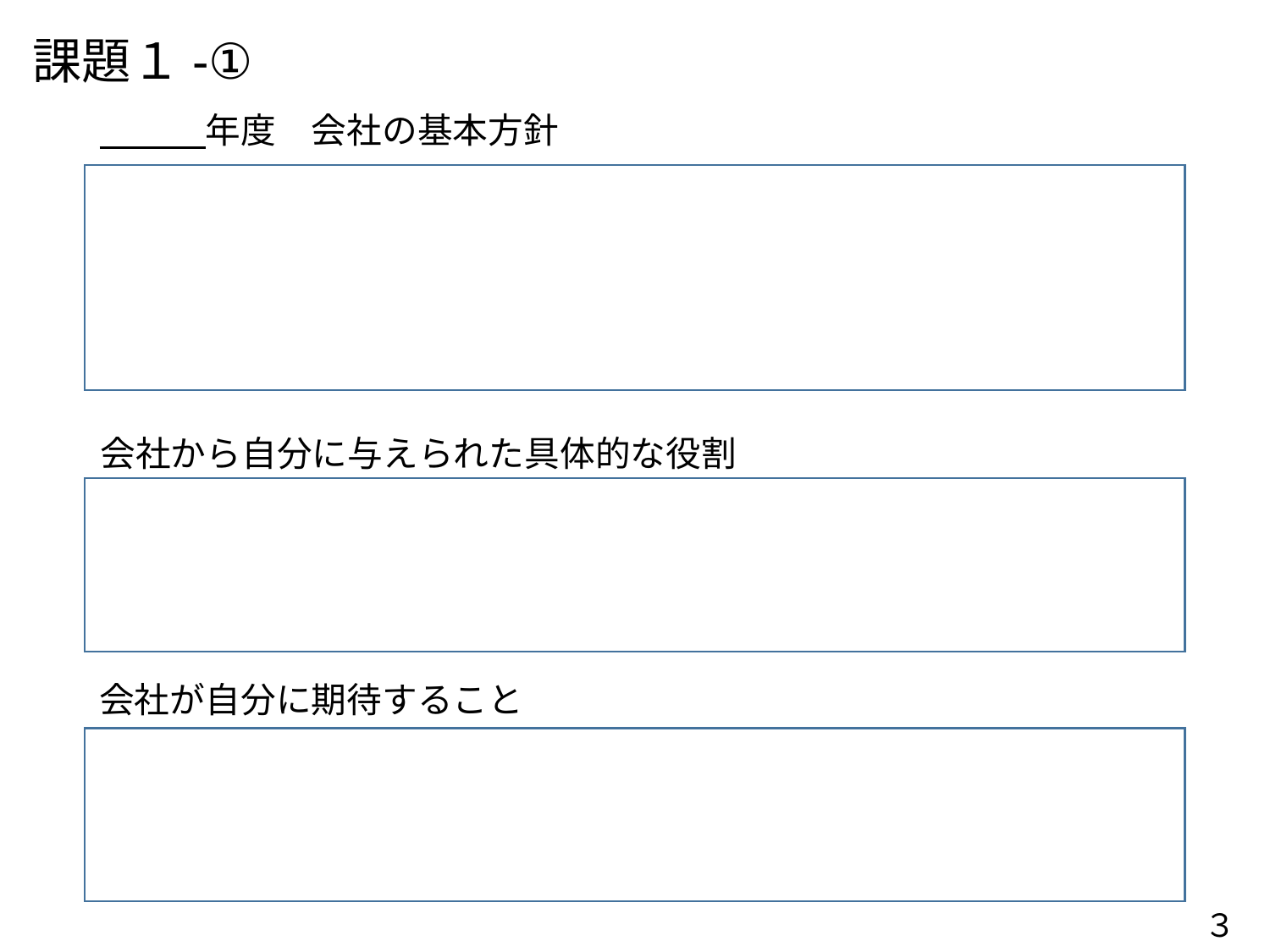

課題１-①
　　　年度　会社の基本方針

会社から自分に与えられた具体的な役割

会社が自分に期待すること

３